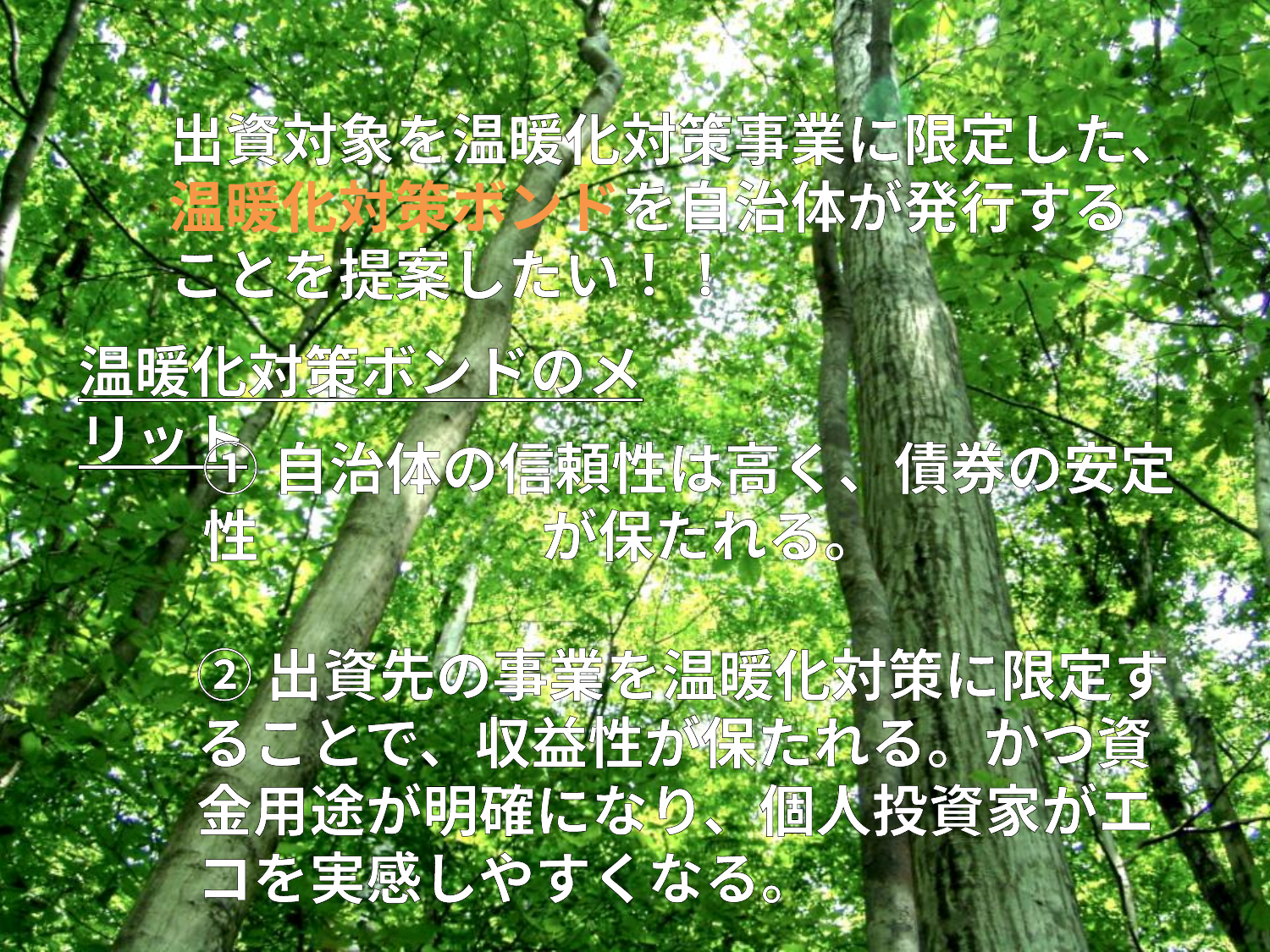

出資対象を温暖化対策事業に限定した、温暖化対策ボンドを自治体が発行することを提案したい！！
温暖化対策ボンドのメリット
①自治体の信頼性は高く、債券の安定性　　　　　が保たれる。

②出資先の事業を温暖化対策に限定することで、収益性が保たれる。かつ資金用途が明確になり、個人投資家がエコを実感しやすくなる。